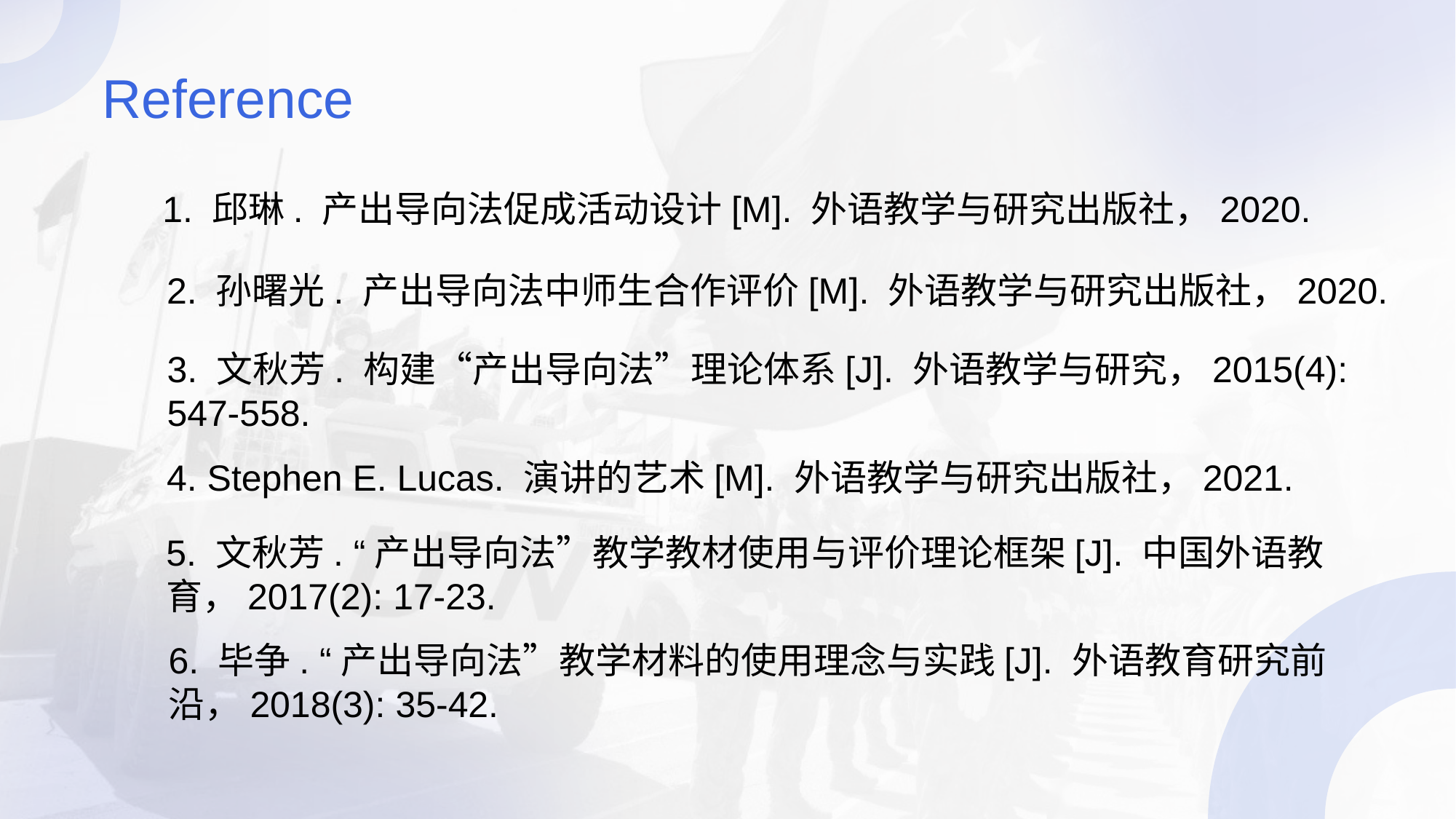

Reference
1. 邱琳. 产出导向法促成活动设计[M]. 外语教学与研究出版社，2020.
2. 孙曙光. 产出导向法中师生合作评价[M]. 外语教学与研究出版社，2020.
3. 文秋芳. 构建“产出导向法”理论体系[J]. 外语教学与研究，2015(4): 547-558.
4. Stephen E. Lucas. 演讲的艺术[M]. 外语教学与研究出版社，2021.
5. 文秋芳. “产出导向法”教学教材使用与评价理论框架[J]. 中国外语教育，2017(2): 17-23.
6. 毕争. “产出导向法”教学材料的使用理念与实践[J]. 外语教育研究前沿，2018(3): 35-42.